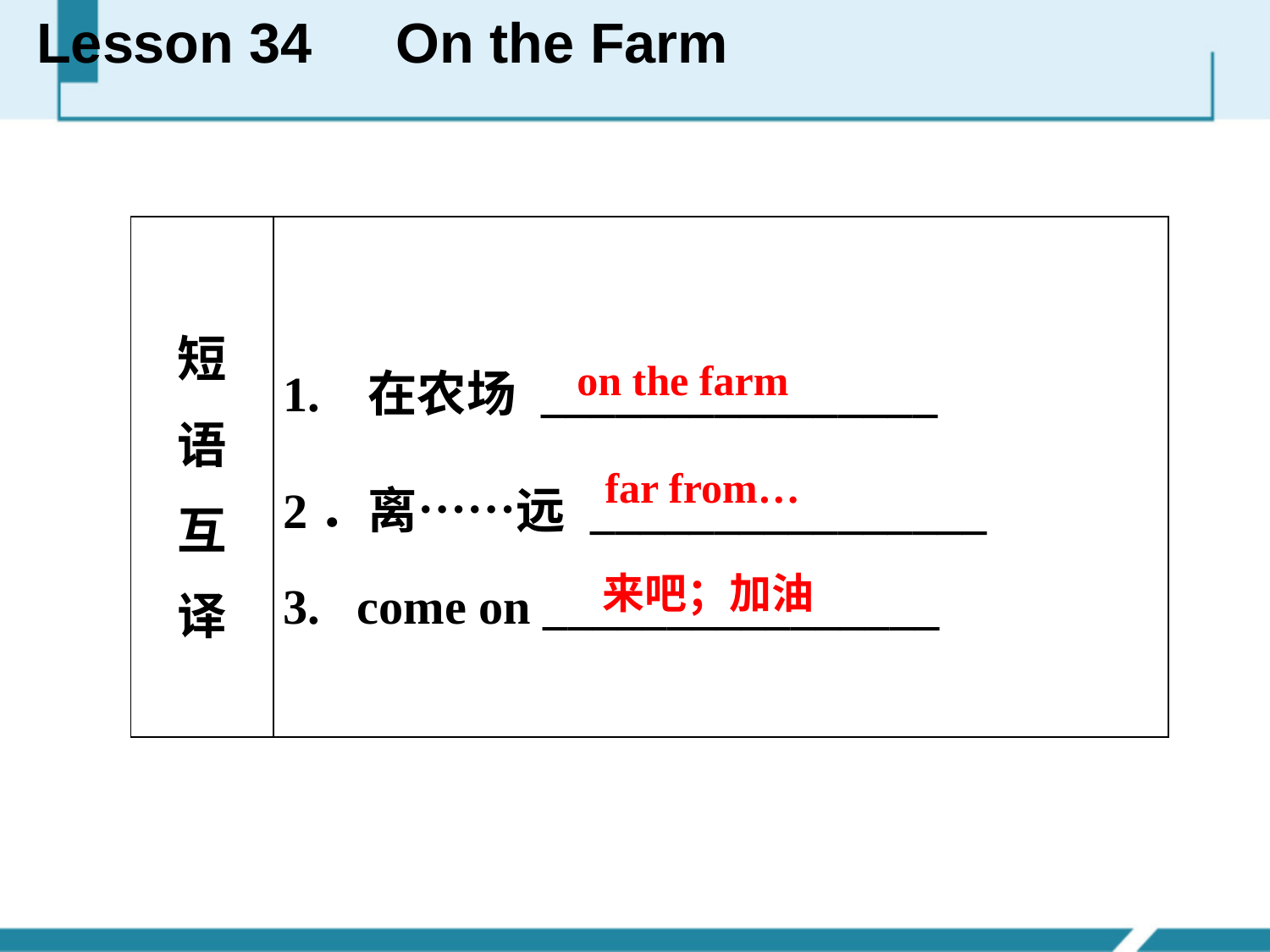

Lesson 34　On the Farm
| 短 语 互 译 | 1. 在农场 \_\_\_\_\_\_\_\_\_\_\_\_\_\_\_\_ 2．离……远 \_\_\_\_\_\_\_\_\_\_\_\_\_\_\_\_ 3. come on \_\_\_\_\_\_\_\_\_\_\_\_\_\_\_\_ |
| --- | --- |
on the farm

far from…
来吧；加油